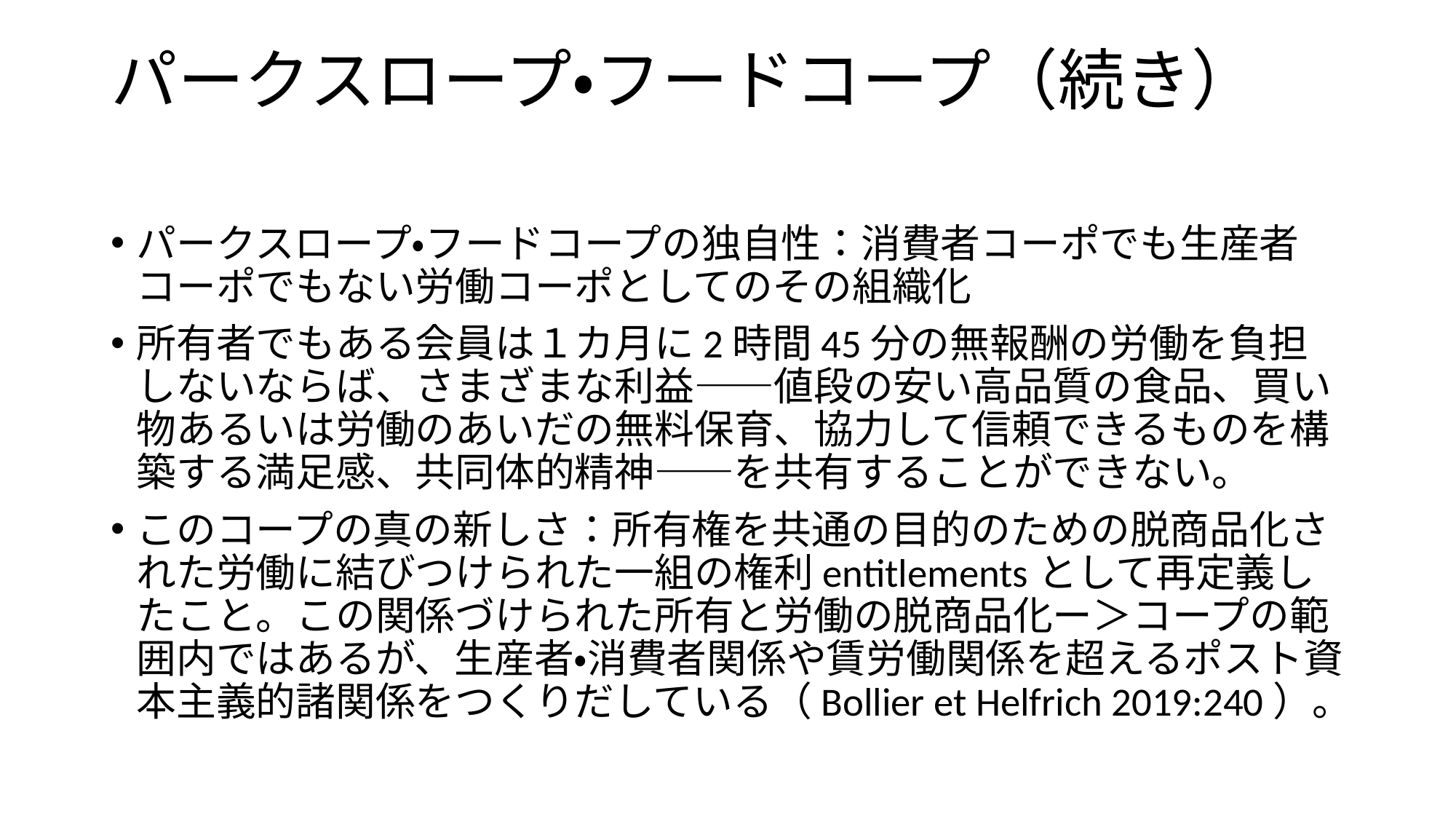

# パークスロープ・フードコープ（続き）
パークスロープ・フードコープの独自性：消費者コーポでも生産者コーポでもない労働コーポとしてのその組織化
所有者でもある会員は１カ月に2時間45分の無報酬の労働を負担しないならば、さまざまな利益――値段の安い高品質の食品、買い物あるいは労働のあいだの無料保育、協力して信頼できるものを構築する満足感、共同体的精神――を共有することができない。
このコープの真の新しさ：所有権を共通の目的のための脱商品化された労働に結びつけられた一組の権利entitlementsとして再定義したこと。この関係づけられた所有と労働の脱商品化ー＞コープの範囲内ではあるが、生産者・消費者関係や賃労働関係を超えるポスト資本主義的諸関係をつくりだしている（Bollier et Helfrich 2019:240）。